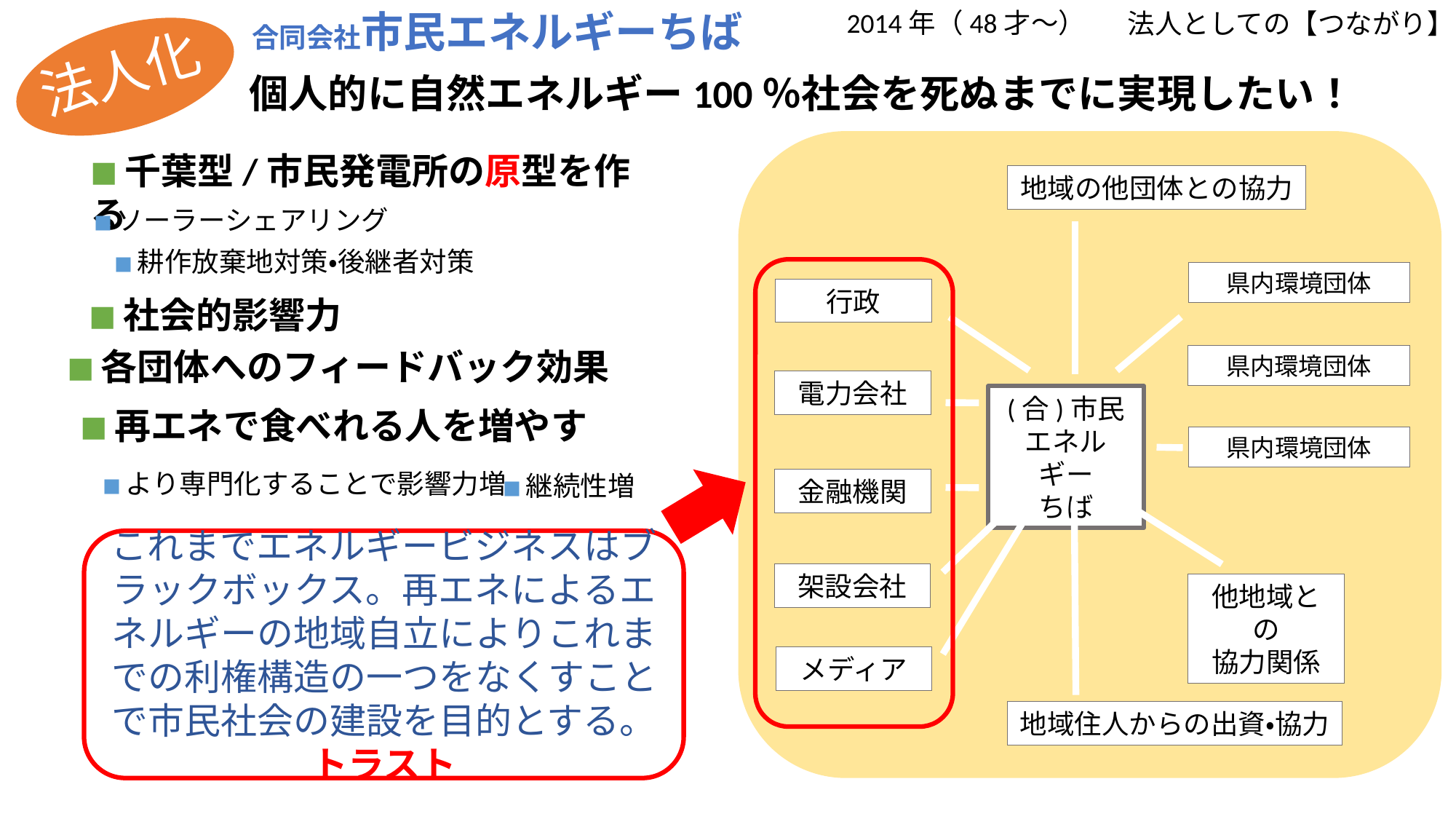

合同会社市民エネルギーちば
2014年（48才～）
法人としての【つながり】

法人化
個人的に自然エネルギー100％社会を死ぬまでに実現したい！

■千葉型/市民発電所の原型を作る
地域の他団体との協力
■ソーラーシェアリング
■耕作放棄地対策・後継者対策

県内環境団体
行政
■社会的影響力
■各団体へのフィードバック効果

県内環境団体
電力会社
(合)市民エネルギー
ちば
■再エネで食べれる人を増やす
県内環境団体
■より専門化することで影響力増
■継続性増

金融機関
これまでエネルギービジネスはブラックボックス。再エネによるエネルギーの地域自立によりこれまでの利権構造の一つをなくすことで市民社会の建設を目的とする。トラスト
架設会社
他地域との
協力関係
メディア
地域住人からの出資・協力